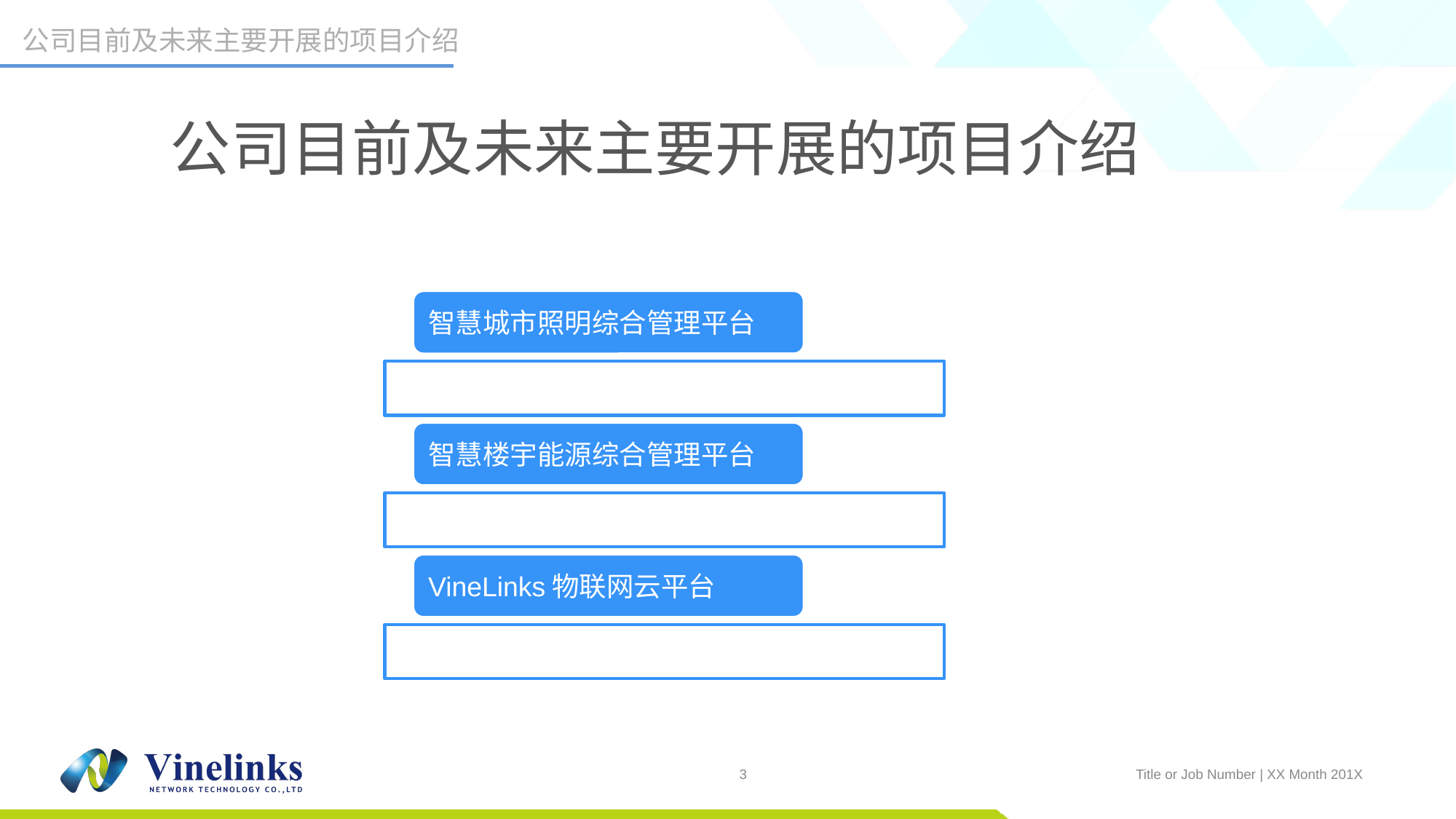

公司目前及未来主要开展的项目介绍
# 公司目前及未来主要开展的项目介绍
智慧城市照明综合管理平台
智慧楼宇能源综合管理平台
VineLinks物联网云平台
3
Title or Job Number | XX Month 201X